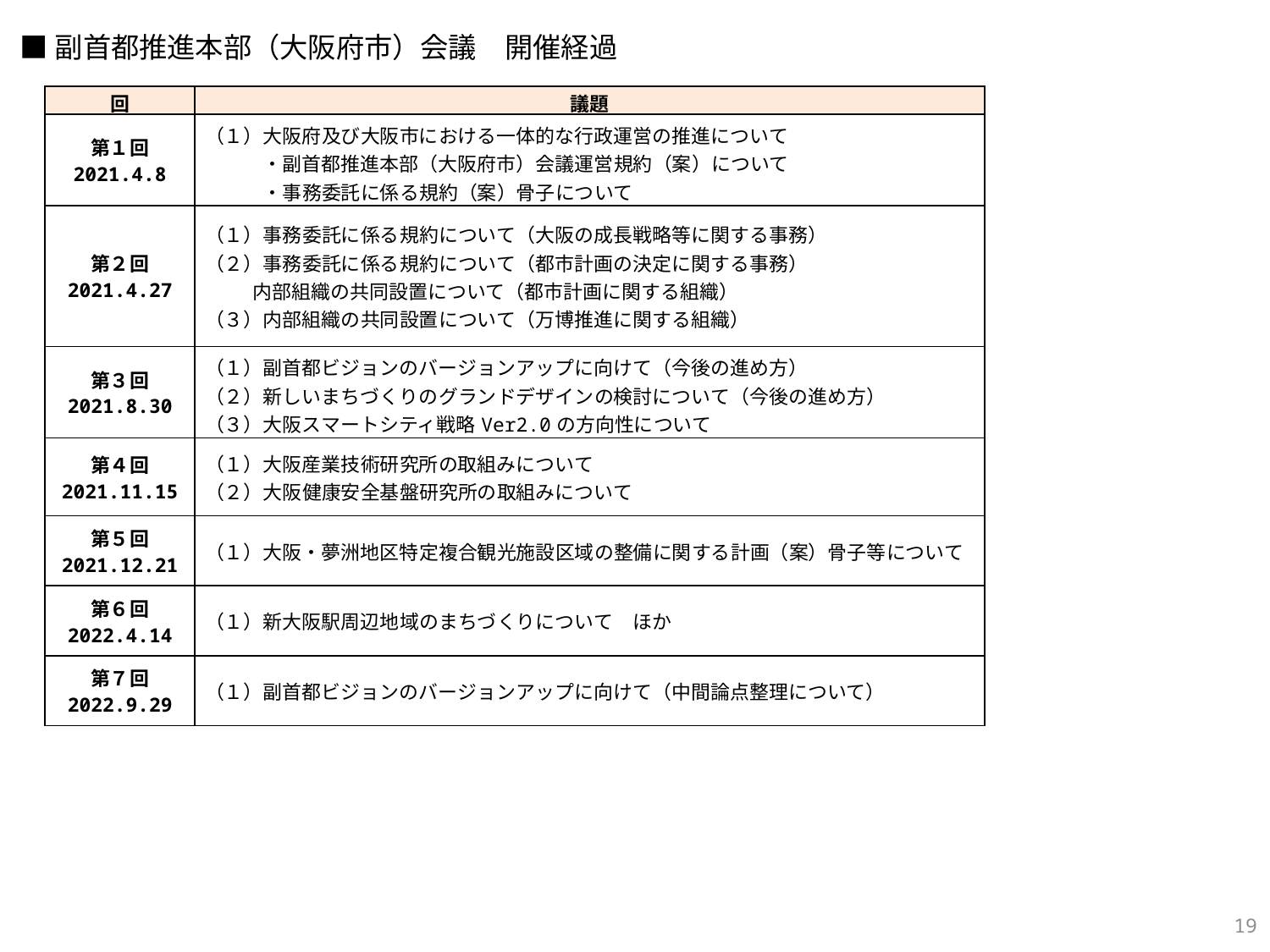

■副首都推進本部（大阪府市）会議　開催経過
| 回 | 議題 |
| --- | --- |
| 第１回 2021.4.8 | （１）大阪府及び大阪市における一体的な行政運営の推進について 　　　・副首都推進本部（大阪府市）会議運営規約（案）について 　　　・事務委託に係る規約（案）骨子について |
| 第２回 2021.4.27 | （１）事務委託に係る規約について（大阪の成長戦略等に関する事務） （２）事務委託に係る規約について（都市計画の決定に関する事務） 　 　 内部組織の共同設置について（都市計画に関する組織） （３）内部組織の共同設置について（万博推進に関する組織） |
| 第３回 2021.8.30 | （１）副首都ビジョンのバージョンアップに向けて（今後の進め方） （２）新しいまちづくりのグランドデザインの検討について（今後の進め方） （３）大阪スマートシティ戦略Ver2.0の方向性について |
| 第４回 2021.11.15 | （１）大阪産業技術研究所の取組みについて （２）大阪健康安全基盤研究所の取組みについて |
| 第５回 2021.12.21 | （１）大阪・夢洲地区特定複合観光施設区域の整備に関する計画（案）骨子等について |
| 第６回 2022.4.14 | （１）新大阪駅周辺地域のまちづくりについて　ほか |
| 第７回 2022.9.29 | （１）副首都ビジョンのバージョンアップに向けて（中間論点整理について） |
19